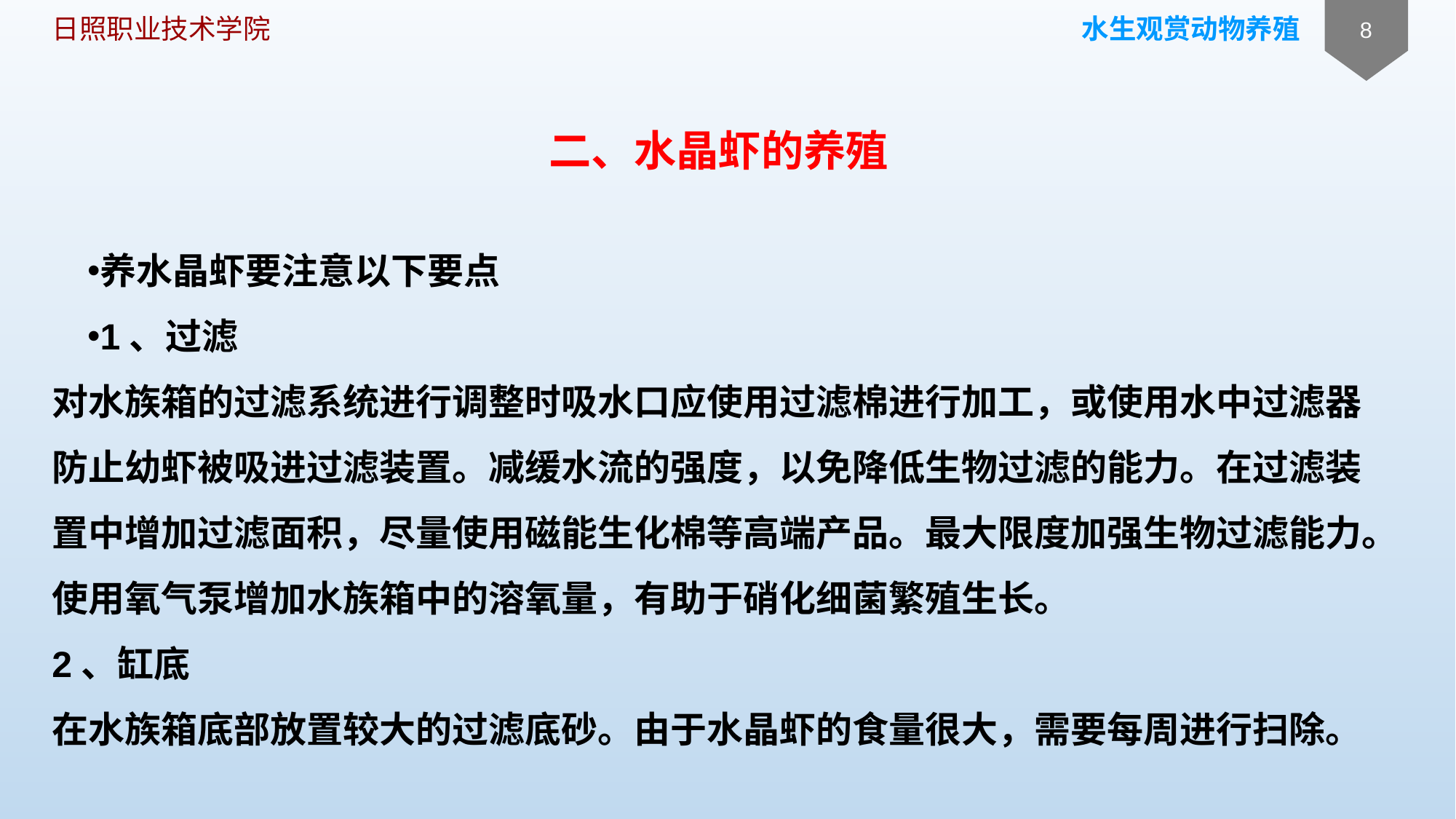

# 二、水晶虾的养殖
养水晶虾要注意以下要点
1、过滤
对水族箱的过滤系统进行调整时吸水口应使用过滤棉进行加工，或使用水中过滤器防止幼虾被吸进过滤装置。减缓水流的强度，以免降低生物过滤的能力。在过滤装置中增加过滤面积，尽量使用磁能生化棉等高端产品。最大限度加强生物过滤能力。使用氧气泵增加水族箱中的溶氧量，有助于硝化细菌繁殖生长。
2、缸底
在水族箱底部放置较大的过滤底砂。由于水晶虾的食量很大，需要每周进行扫除。